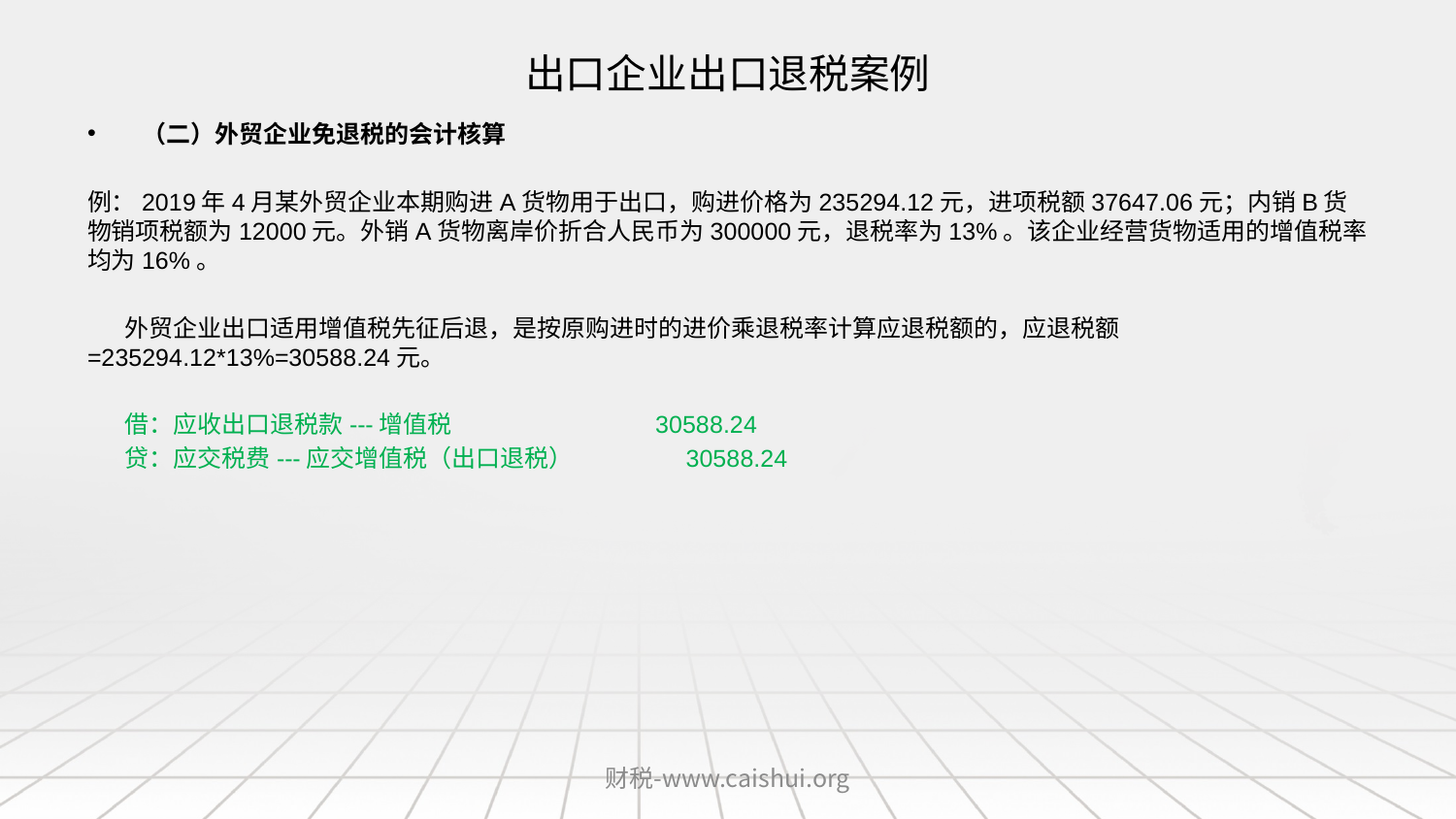

# 出口企业出口退税案例
（二）外贸企业免退税的会计核算

例：2019年4月某外贸企业本期购进A货物用于出口，购进价格为235294.12元，进项税额37647.06元；内销B货物销项税额为12000元。外销A货物离岸价折合人民币为300000元，退税率为13%。该企业经营货物适用的增值税率均为16%。

      外贸企业出口适用增值税先征后退，是按原购进时的进价乘退税率计算应退税额的，应退税额=235294.12*13%=30588.24元。

      借：应收出口退税款---增值税                                     30588.24
      贷：应交税费---应交增值税（出口退税）                    30588.24

财税-www.caishui.org